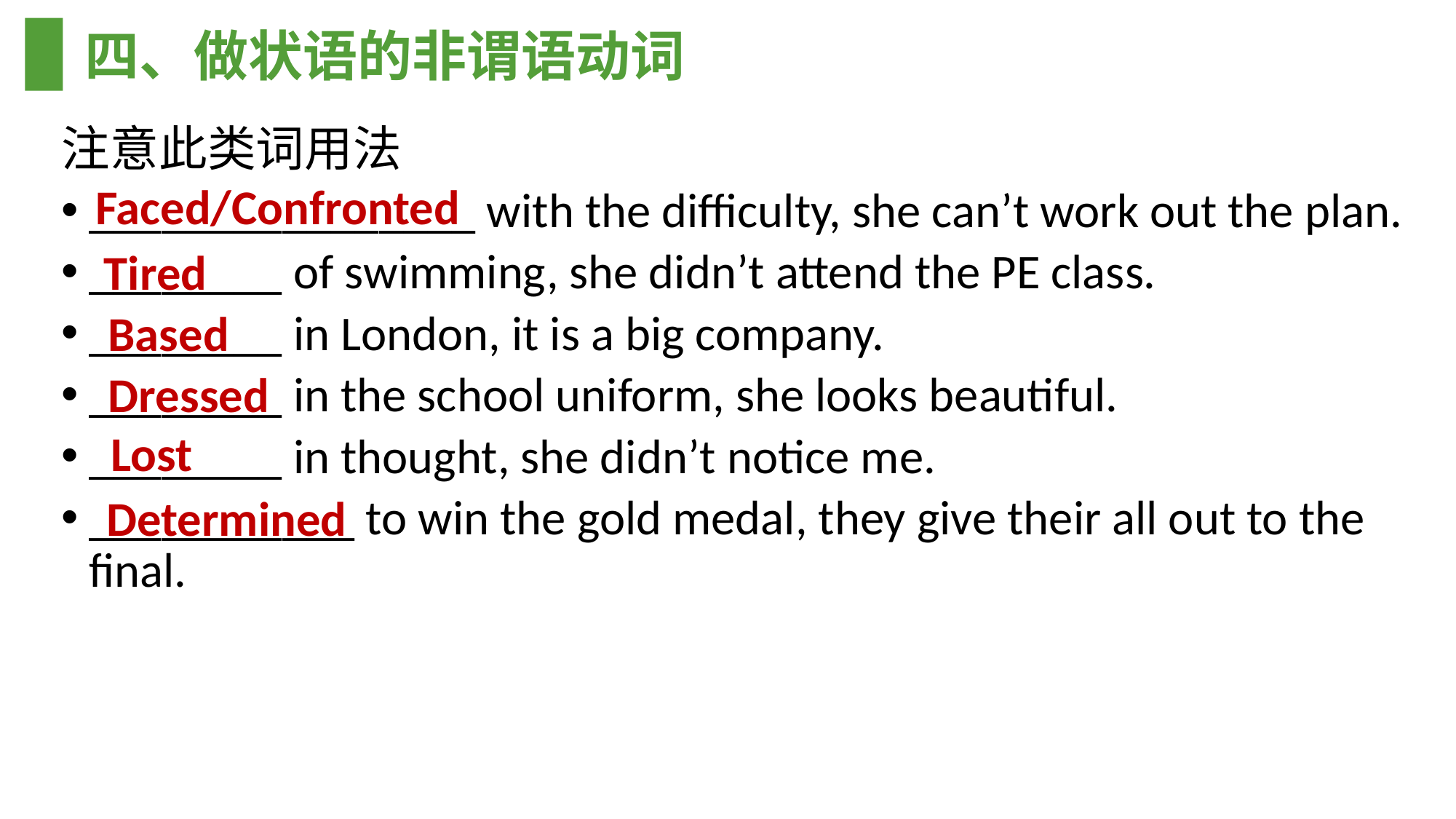

# 四、做状语的非谓语动词
注意此类词用法
________________ with the difficulty, she can’t work out the plan.
________ of swimming, she didn’t attend the PE class.
________ in London, it is a big company.
________ in the school uniform, she looks beautiful.
________ in thought, she didn’t notice me.
___________ to win the gold medal, they give their all out to the final.
Faced/Confronted
Tired
Based
Dressed
Lost
Determined